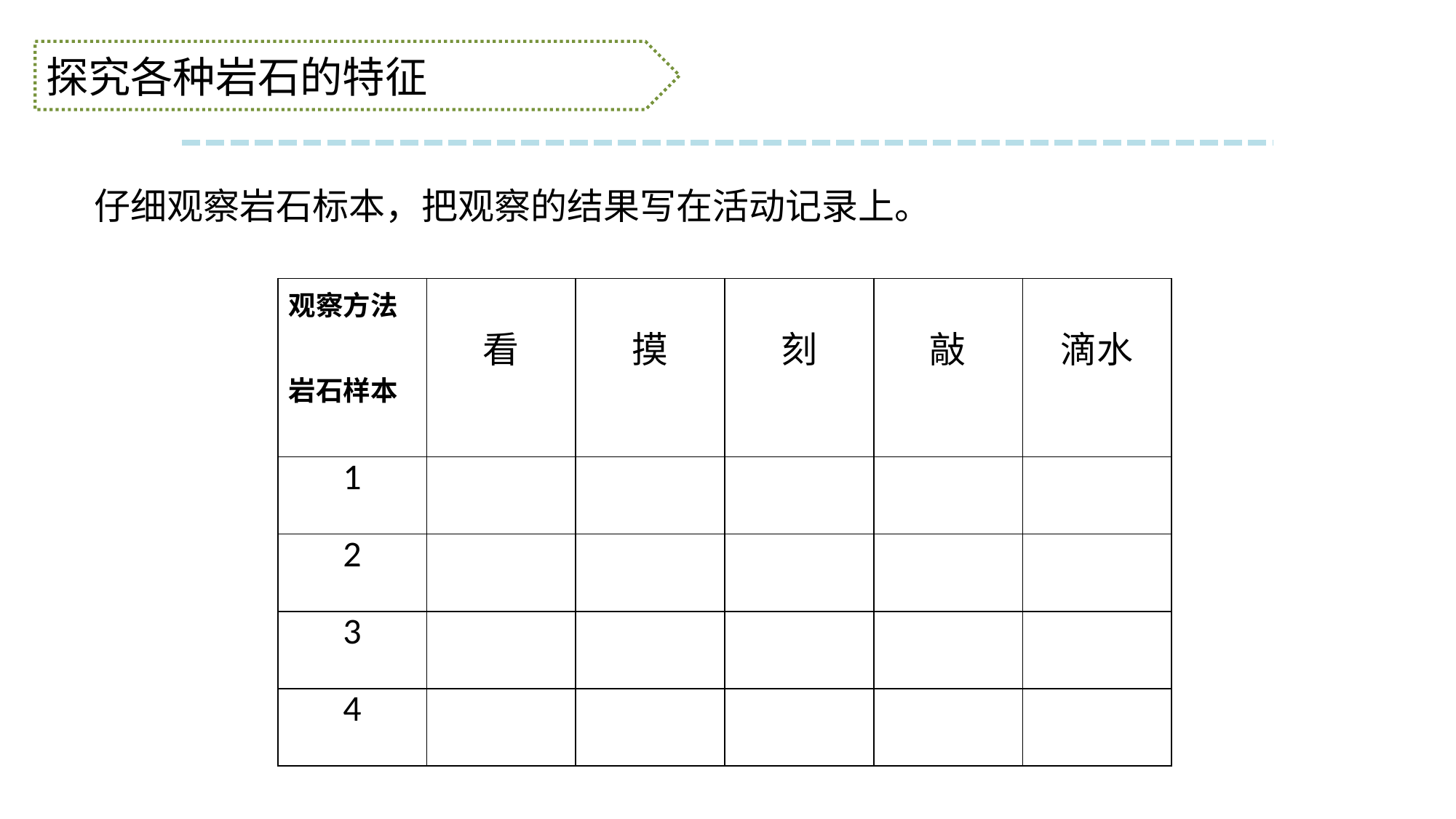

探究各种岩石的特征
仔细观察岩石标本，把观察的结果写在活动记录上。
| 观察方法 岩石样本 | 看 | 摸 | 刻 | 敲 | 滴水 |
| --- | --- | --- | --- | --- | --- |
| 1 |  |  |  |  |  |
| 2 |  |  |  |  |  |
| 3 |  |  |  |  |  |
| 4 |  |  |  |  |  |